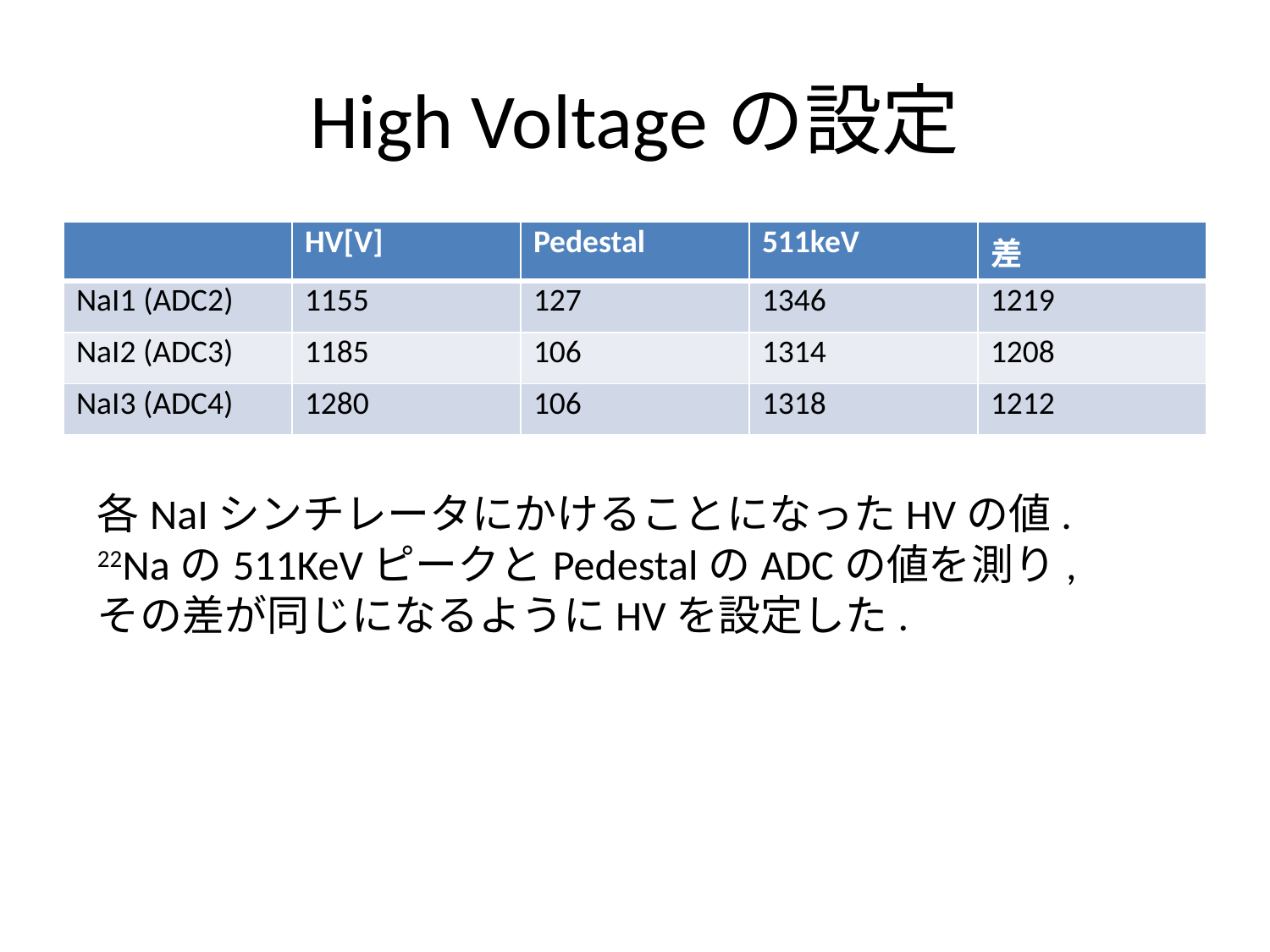

# High Voltageの設定
|  | HV[V] | Pedestal | 511keV | 差 |
| --- | --- | --- | --- | --- |
| NaI1 (ADC2) | 1155 | 127 | 1346 | 1219 |
| NaI2 (ADC3) | 1185 | 106 | 1314 | 1208 |
| NaI3 (ADC4) | 1280 | 106 | 1318 | 1212 |
各NaIシンチレータにかけることになったHVの値.
22Naの511KeVピークとPedestalのADCの値を測り,
その差が同じになるようにHVを設定した.